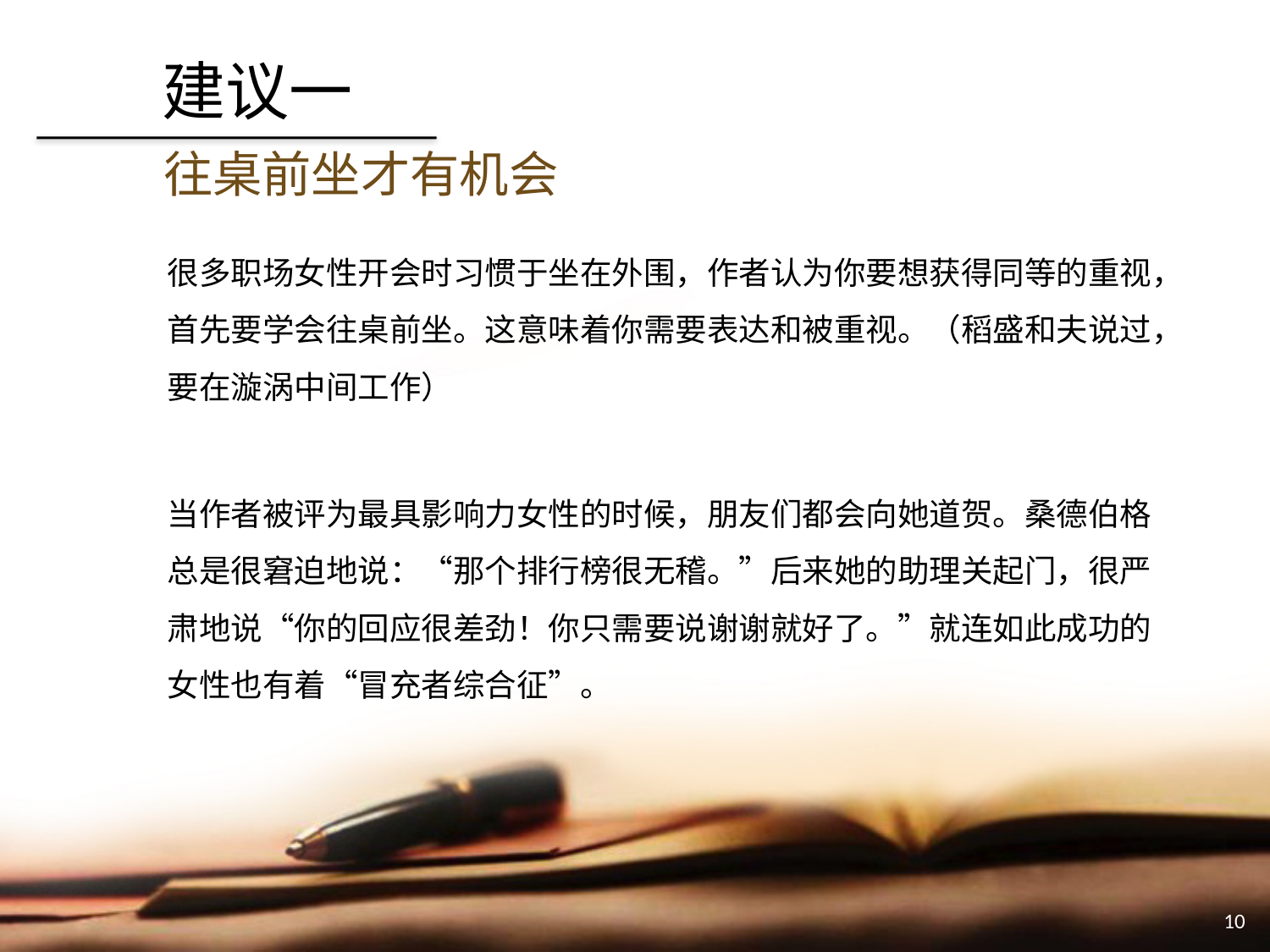

# 建议一

往桌前坐才有机会
很多职场女性开会时习惯于坐在外围，作者认为你要想获得同等的重视，首先要学会往桌前坐。这意味着你需要表达和被重视。（稻盛和夫说过，要在漩涡中间工作）

当作者被评为最具影响力女性的时候，朋友们都会向她道贺。桑德伯格总是很窘迫地说：“那个排行榜很无稽。”后来她的助理关起门，很严肃地说“你的回应很差劲！你只需要说谢谢就好了。”就连如此成功的女性也有着“冒充者综合征”。